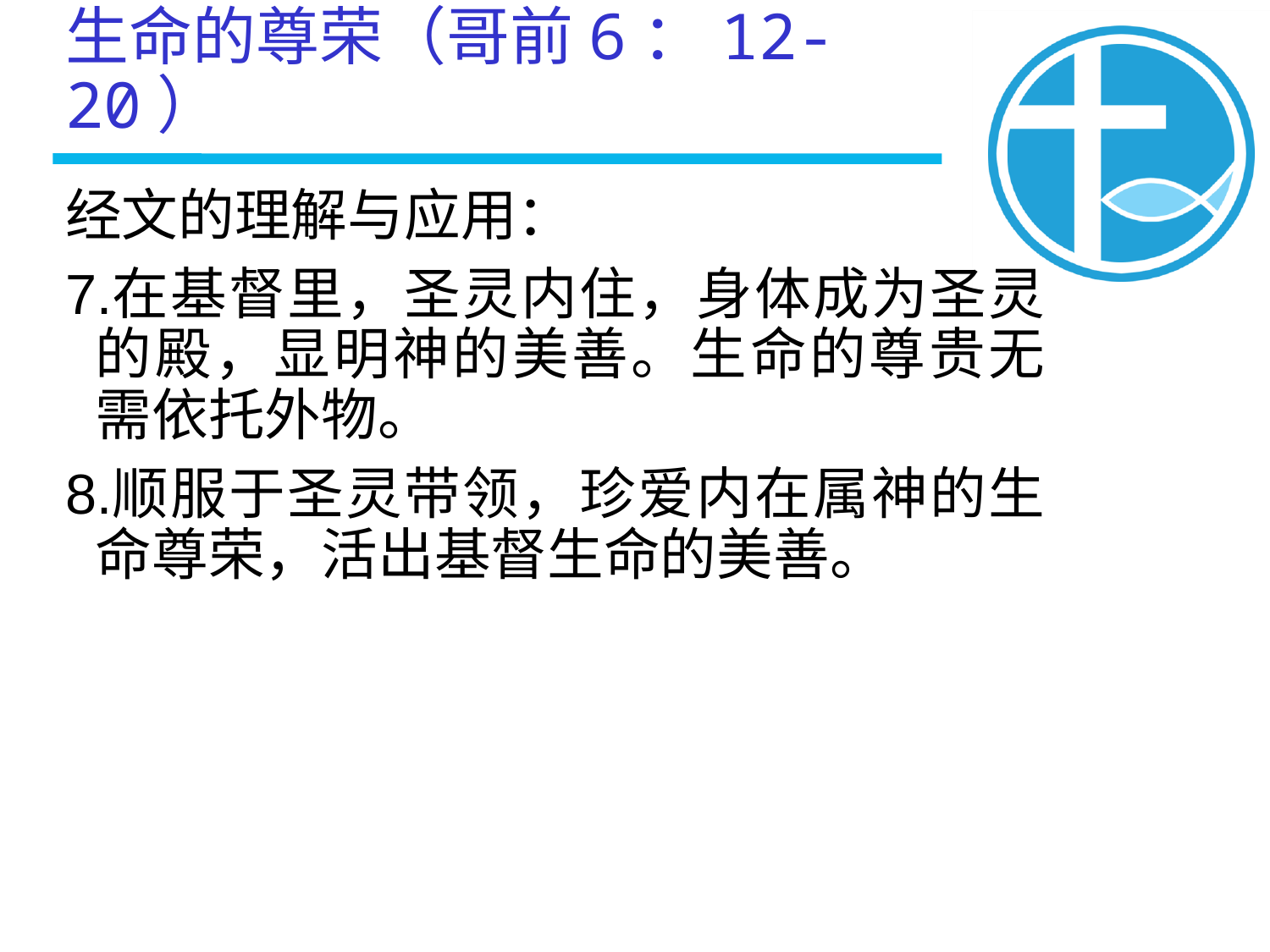

生命的尊荣（哥前6：12-20）
经文的理解与应用：
在基督里，圣灵内住，身体成为圣灵的殿，显明神的美善。生命的尊贵无需依托外物。
顺服于圣灵带领，珍爱内在属神的生命尊荣，活出基督生命的美善。